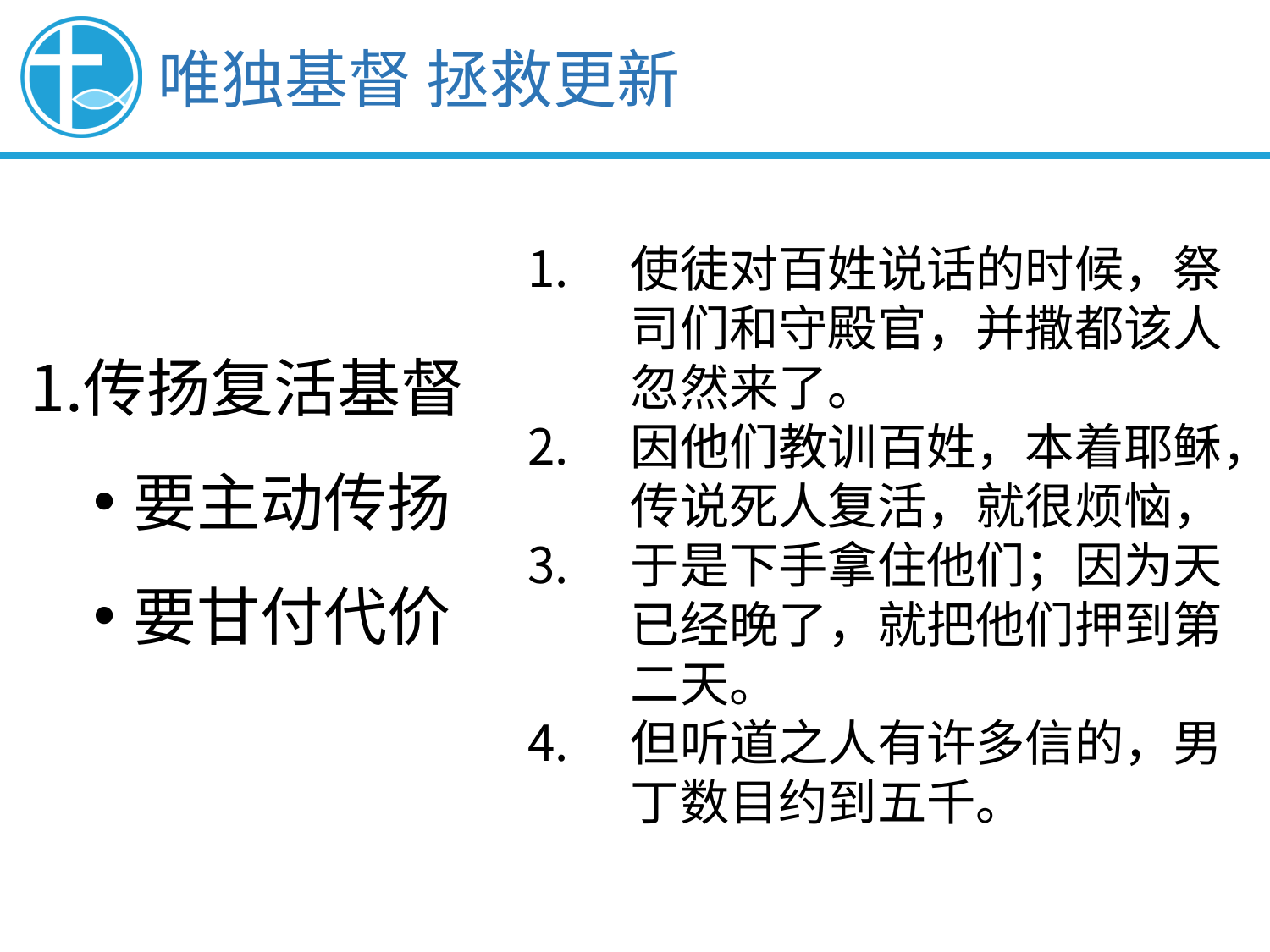

唯独基督 拯救更新
使徒对百姓说话的时候，祭司们和守殿官，并撒都该人忽然来了。
因他们教训百姓，本着耶稣，传说死人复活，就很烦恼，
于是下手拿住他们；因为天已经晚了，就把他们押到第二天。
但听道之人有许多信的，男丁数目约到五千。

传扬复活基督
要主动传扬
要甘付代价